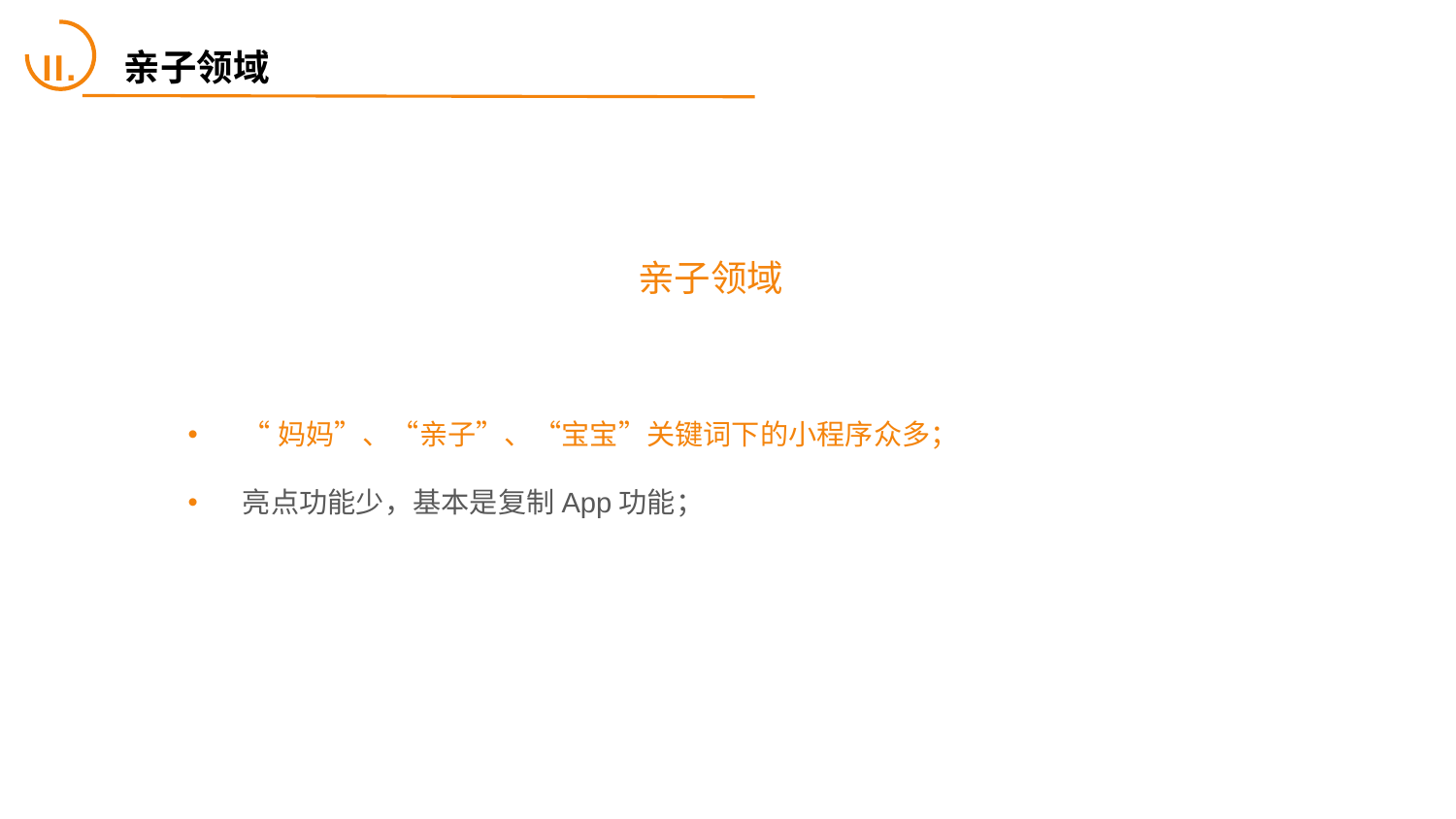

亲子领域

亲子领域
“妈妈”、“亲子”、“宝宝”关键词下的小程序众多；
亮点功能少，基本是复制App功能；